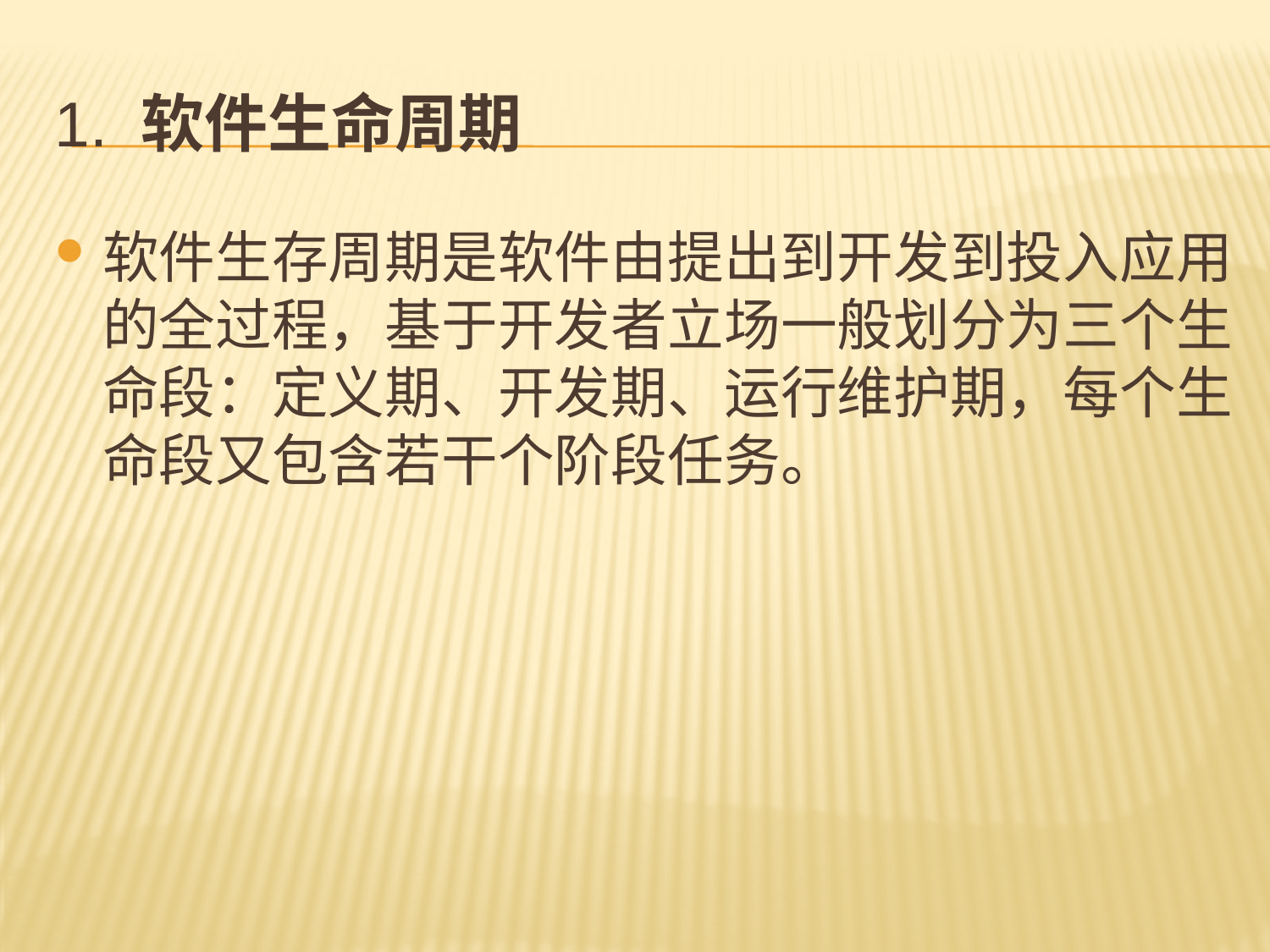

# 1. 软件生命周期
软件生存周期是软件由提出到开发到投入应用的全过程，基于开发者立场一般划分为三个生命段：定义期、开发期、运行维护期，每个生命段又包含若干个阶段任务。